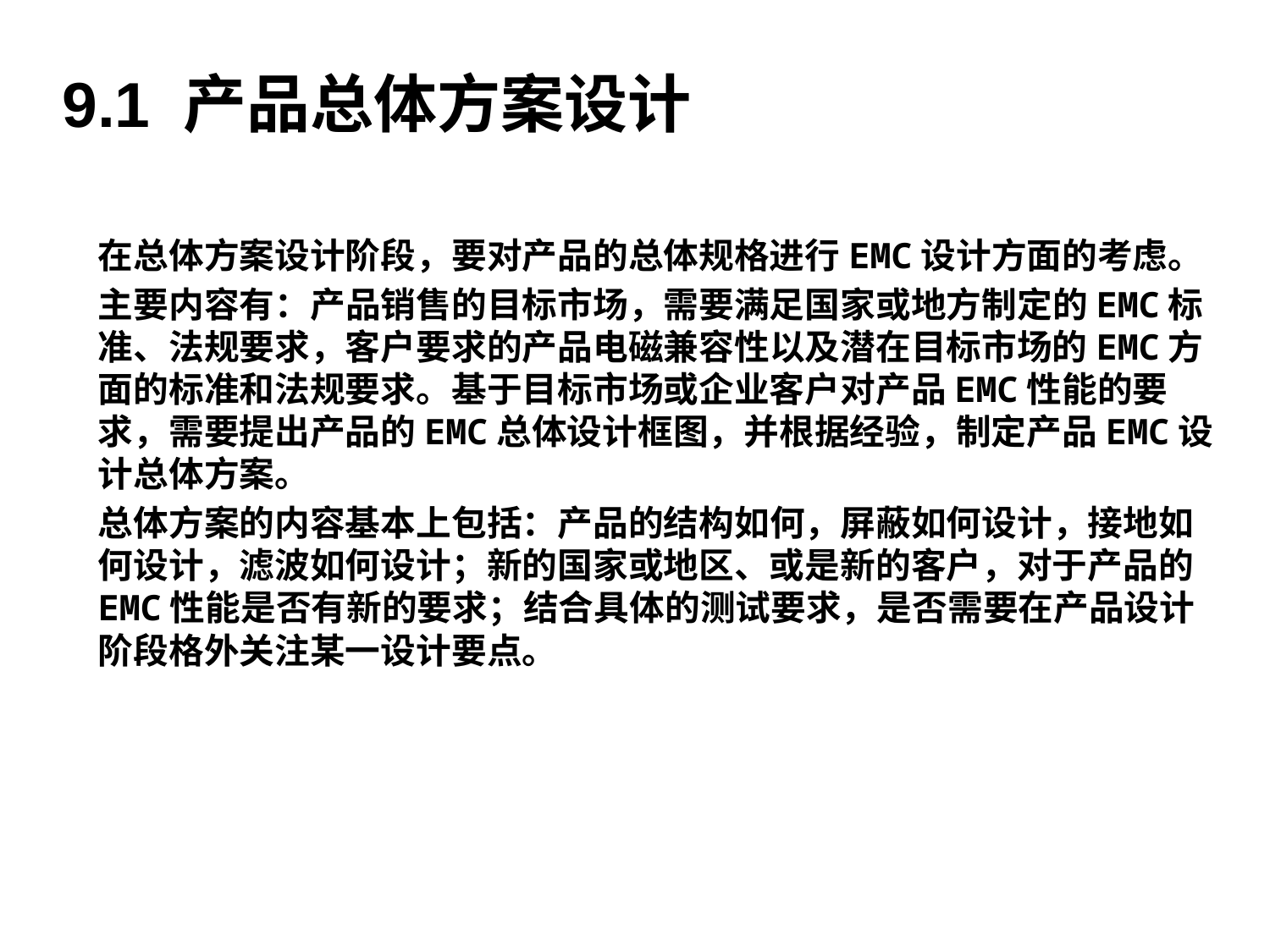

# 9.1 产品总体方案设计
在总体方案设计阶段，要对产品的总体规格进行EMC设计方面的考虑。
主要内容有：产品销售的目标市场，需要满足国家或地方制定的EMC标准、法规要求，客户要求的产品电磁兼容性以及潜在目标市场的EMC方面的标准和法规要求。基于目标市场或企业客户对产品EMC性能的要求，需要提出产品的EMC总体设计框图，并根据经验，制定产品EMC设计总体方案。
总体方案的内容基本上包括：产品的结构如何，屏蔽如何设计，接地如何设计，滤波如何设计；新的国家或地区、或是新的客户，对于产品的EMC性能是否有新的要求；结合具体的测试要求，是否需要在产品设计阶段格外关注某一设计要点。
33